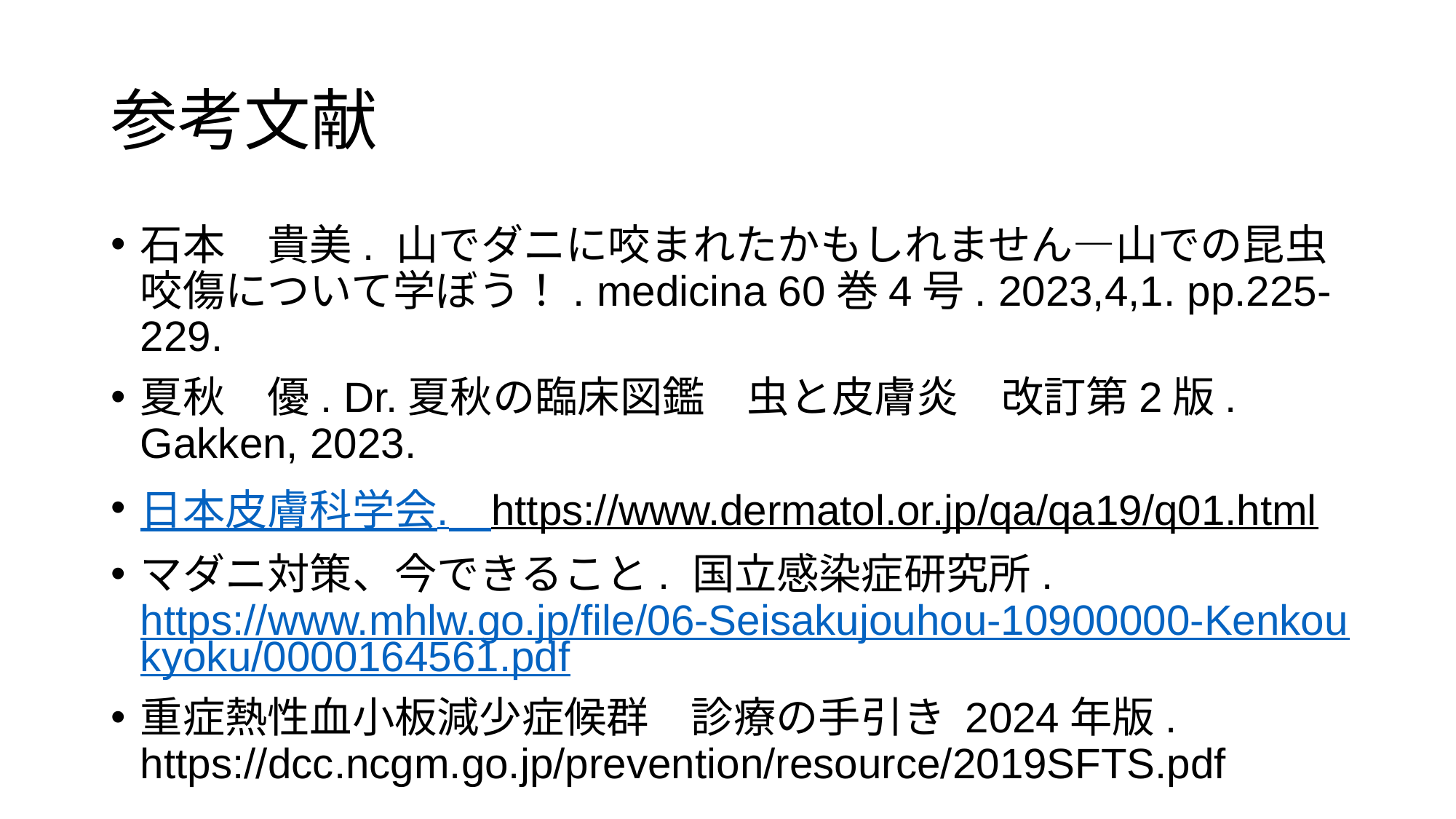

# 参考文献
石本　貴美. 山でダニに咬まれたかもしれません―山での昆虫咬傷について学ぼう！. medicina 60巻4号. 2023,4,1. pp.225-229.
夏秋　優. Dr.夏秋の臨床図鑑　虫と皮膚炎　改訂第2版. Gakken, 2023.
日本皮膚科学会.　https://www.dermatol.or.jp/qa/qa19/q01.html
マダニ対策、今できること. 国立感染症研究所. https://www.mhlw.go.jp/file/06-Seisakujouhou-10900000-Kenkoukyoku/0000164561.pdf
重症熱性血小板減少症候群　診療の手引き 2024年版. https://dcc.ncgm.go.jp/prevention/resource/2019SFTS.pdf